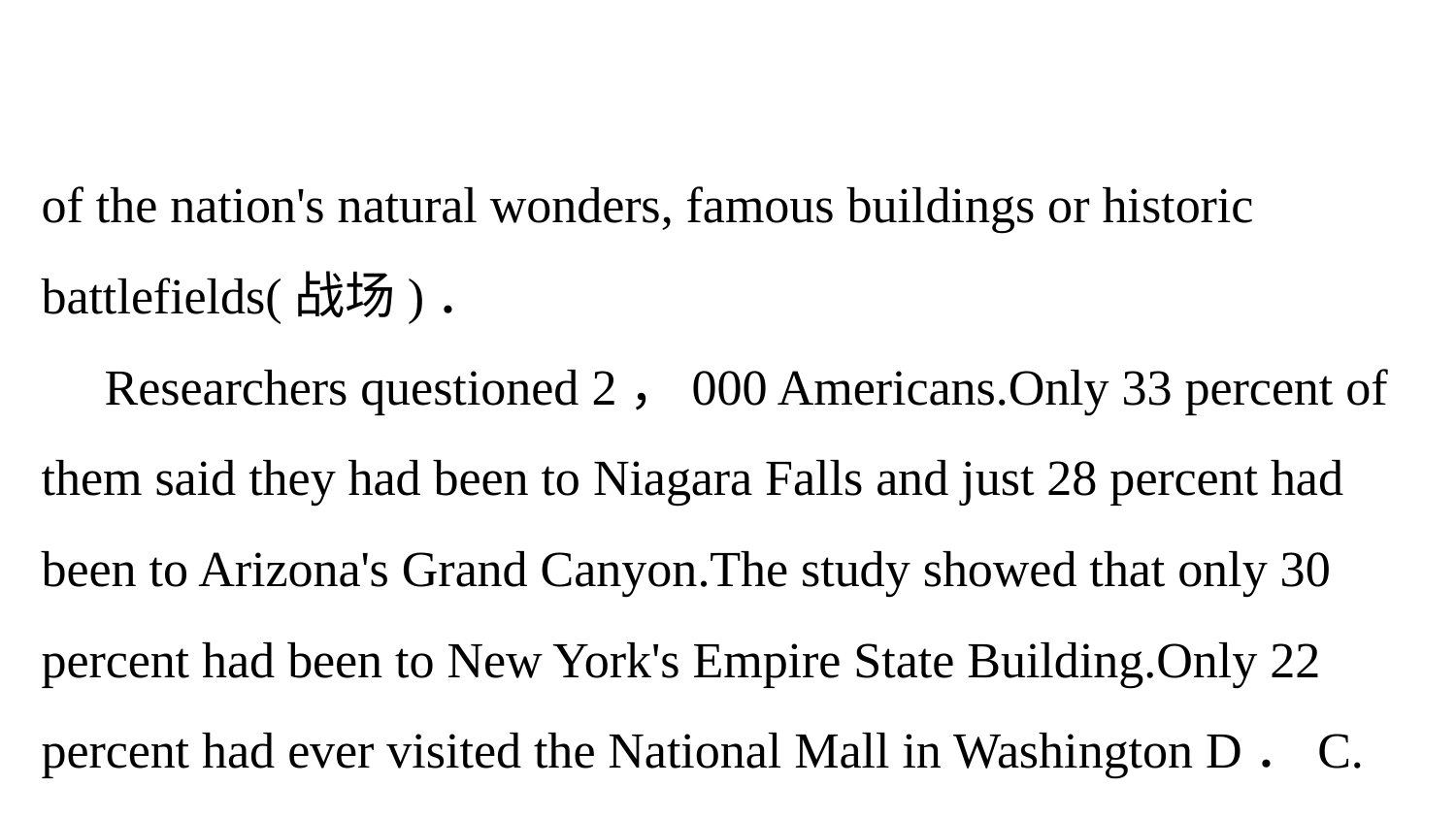

of the nation's natural wonders, famous buildings or historic battlefields(战场)．
     Researchers questioned 2，000 Americans.Only 33 percent of them said they had been to Niagara Falls and just 28 percent had been to Arizona's Grand Canyon.The study showed that only 30 percent had been to New York's Empire State Building.Only 22 percent had ever visited the National Mall in Washington D．C.